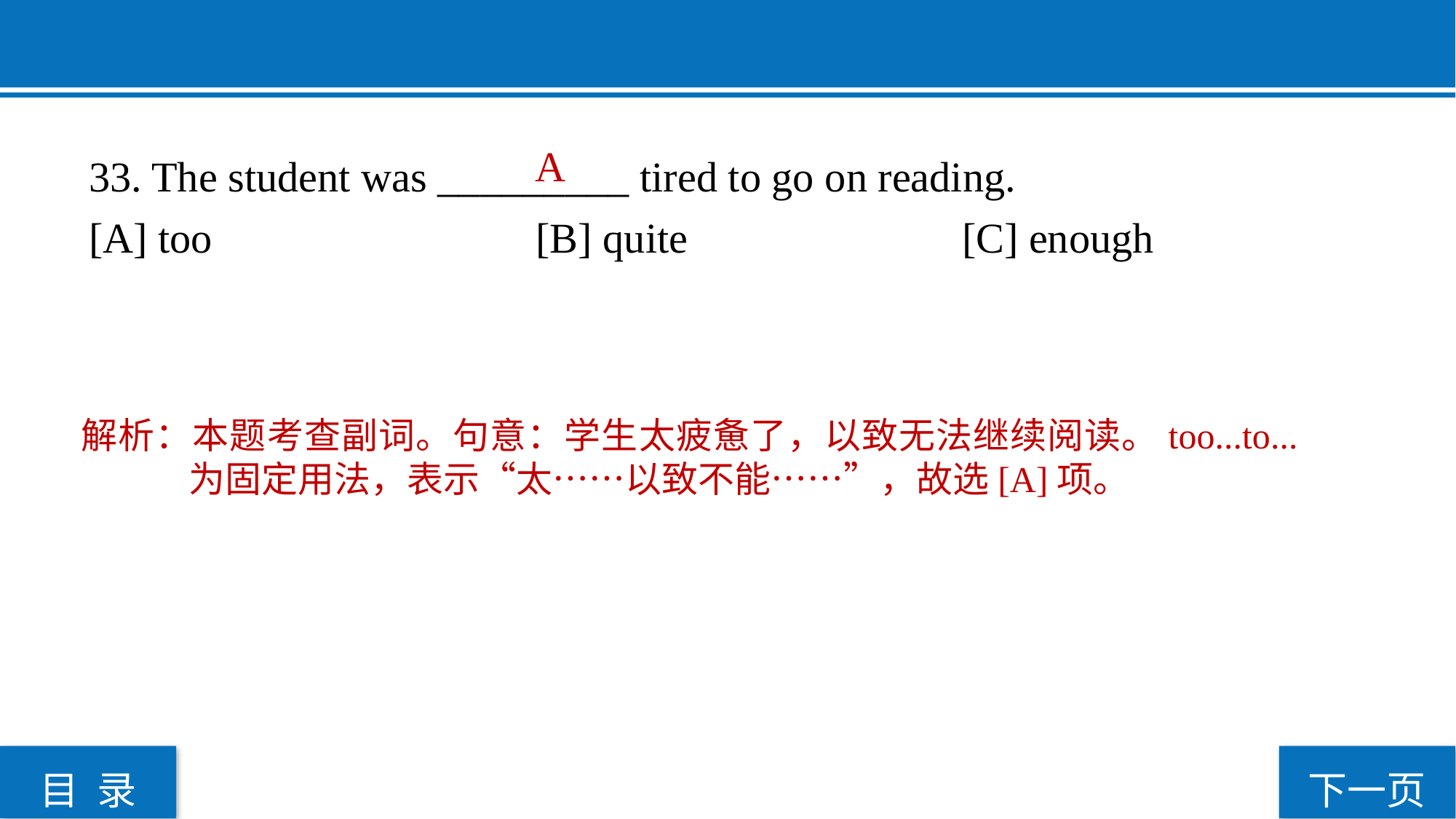

A
33. The student was _________ tired to go on reading.
[A] too			 [B] quite 			[C] enough
解析：本题考查副词。句意：学生太疲惫了，以致无法继续阅读。too...to...为固定用法，表示“太……以致不能……”，故选[A]项。